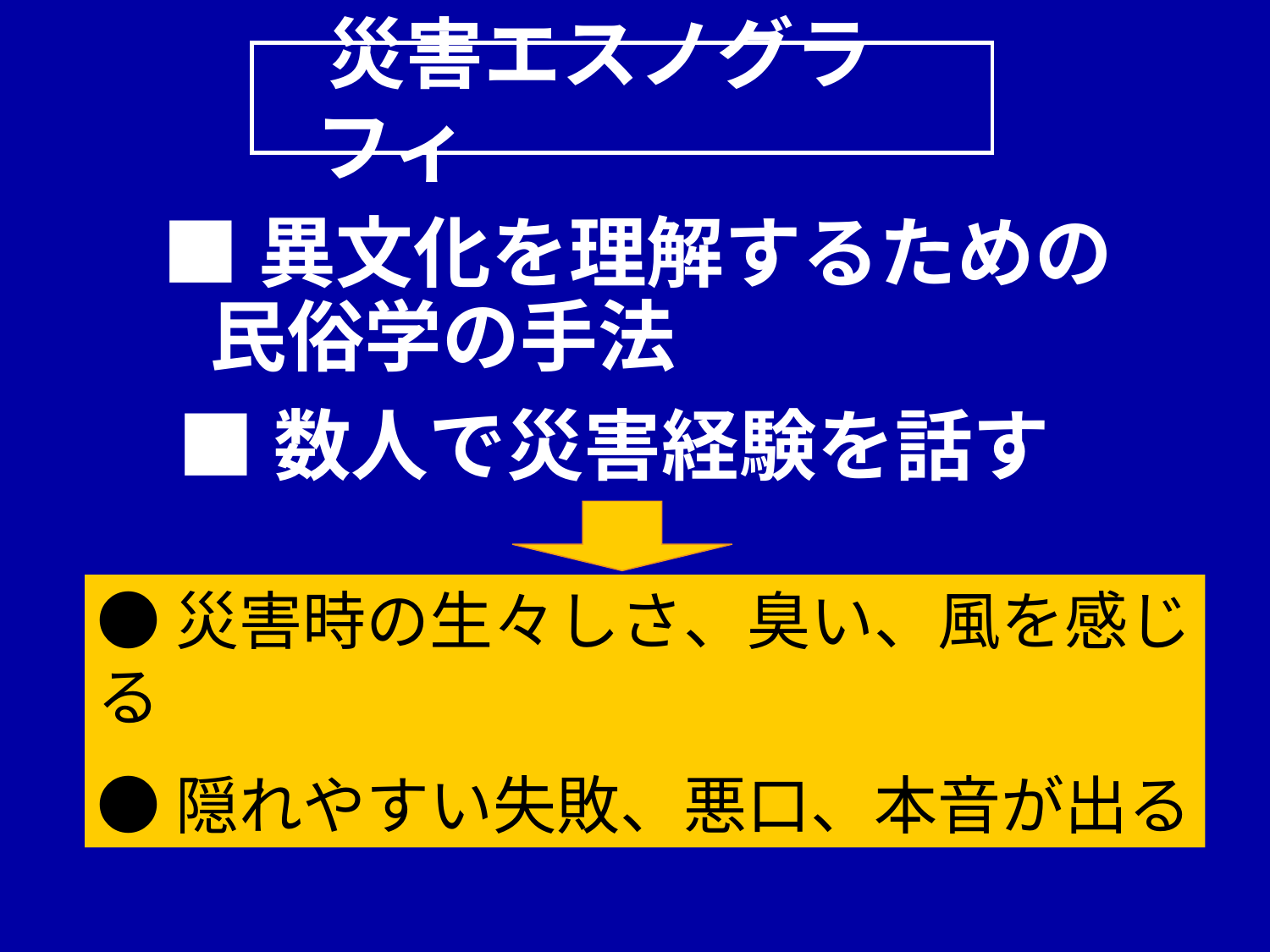

# 災害エスノグラフィ
■異文化を理解するための
民俗学の手法
■数人で災害経験を話す

●災害時の生々しさ、臭い、風を感じる
●隠れやすい失敗、悪口、本音が出る